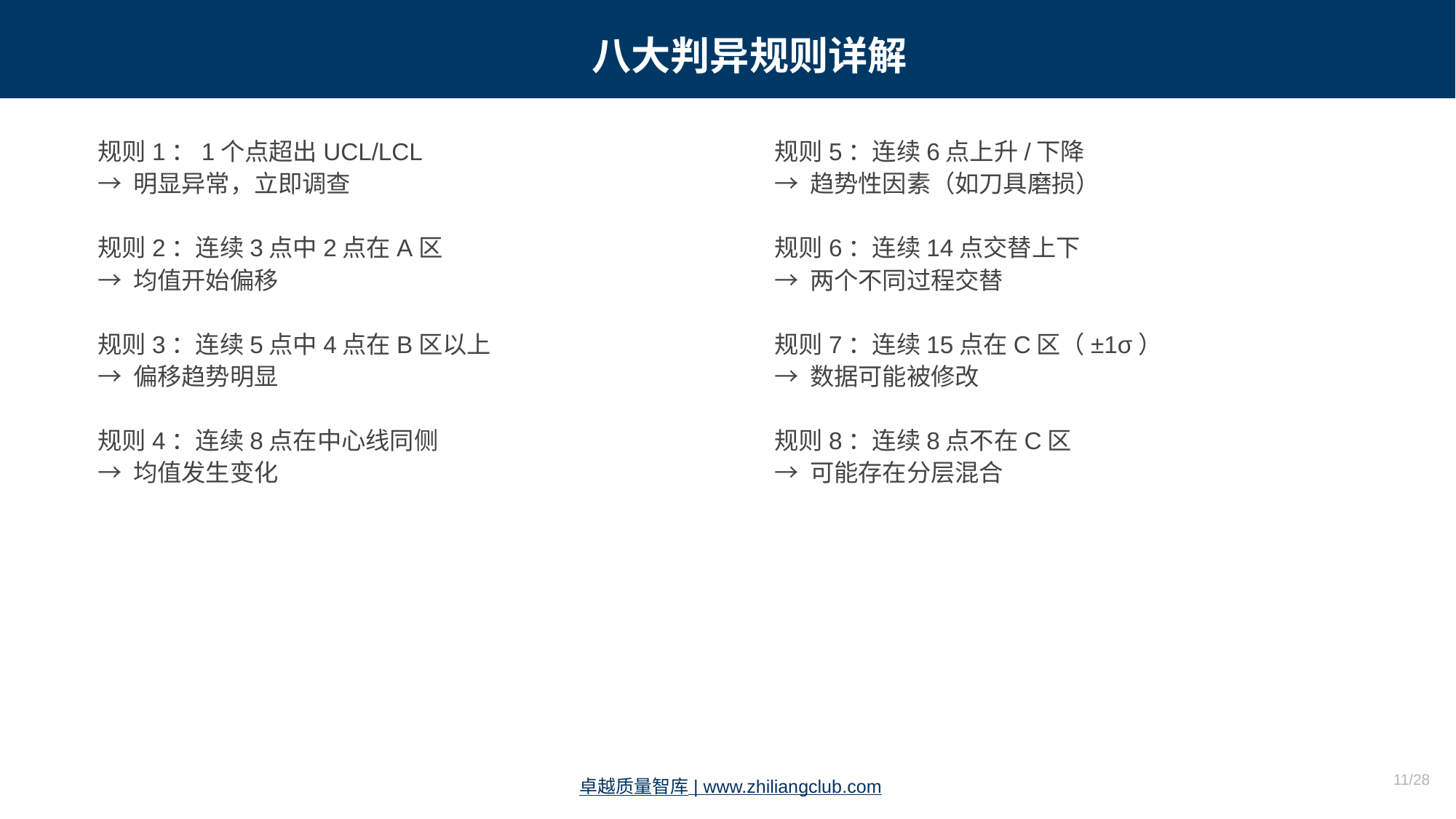

八大判异规则详解
规则1：1个点超出UCL/LCL
→ 明显异常，立即调查

规则2：连续3点中2点在A区
→ 均值开始偏移

规则3：连续5点中4点在B区以上
→ 偏移趋势明显

规则4：连续8点在中心线同侧
→ 均值发生变化
规则5：连续6点上升/下降
→ 趋势性因素（如刀具磨损）

规则6：连续14点交替上下
→ 两个不同过程交替

规则7：连续15点在C区（±1σ）
→ 数据可能被修改

规则8：连续8点不在C区
→ 可能存在分层混合
11/28